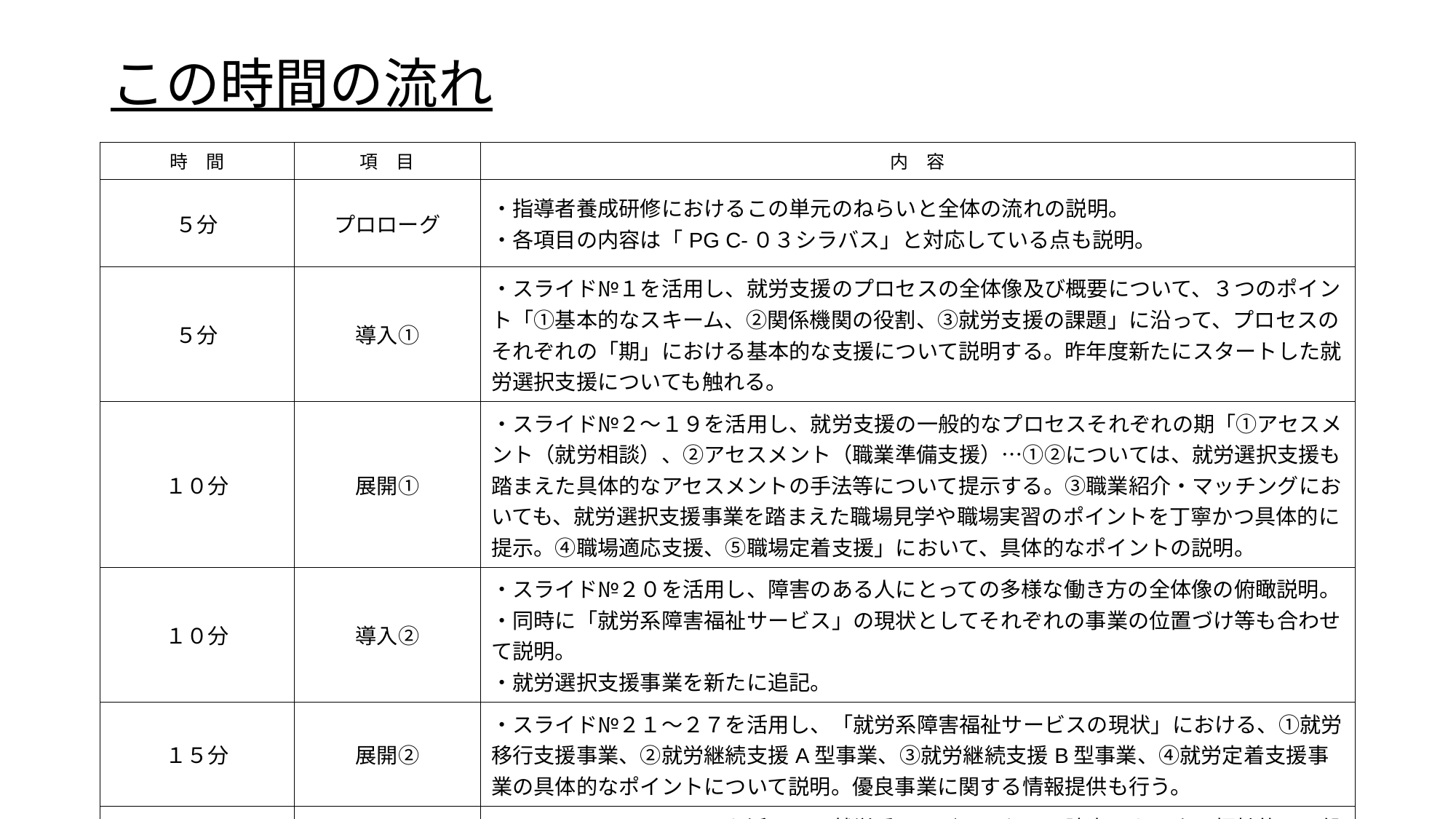

# この時間の流れ
| 時　間 | 項　目 | 内　容 |
| --- | --- | --- |
| ５分 | プロローグ | ・指導者養成研修におけるこの単元のねらいと全体の流れの説明。 ・各項目の内容は「PG C-０３シラバス」と対応している点も説明。 |
| ５分 | 導入① | ・スライド№１を活用し、就労支援のプロセスの全体像及び概要について、３つのポイント「①基本的なスキーム、②関係機関の役割、③就労支援の課題」に沿って、プロセスのそれぞれの「期」における基本的な支援について説明する。昨年度新たにスタートした就労選択支援についても触れる。 |
| １０分 | 展開① | ・スライド№２～１９を活用し、就労支援の一般的なプロセスそれぞれの期「①アセスメント（就労相談）、②アセスメント（職業準備支援）…①②については、就労選択支援も踏まえた具体的なアセスメントの手法等について提示する。③職業紹介・マッチングにおいても、就労選択支援事業を踏まえた職場見学や職場実習のポイントを丁寧かつ具体的に提示。④職場適応支援、⑤職場定着支援」において、具体的なポイントの説明。 |
| １０分 | 導入② | ・スライド№２０を活用し、障害のある人にとっての多様な働き方の全体像の俯瞰説明。 ・同時に「就労系障害福祉サービス」の現状としてそれぞれの事業の位置づけ等も合わせて説明。 ・就労選択支援事業を新たに追記。 |
| １５分 | 展開② | ・スライド№２１～２７を活用し、「就労系障害福祉サービスの現状」における、①就労移行支援事業、②就労継続支援A型事業、③就労継続支援B型事業、④就労定着支援事業の具体的なポイントについて説明。優良事業に関する情報提供も行う。 |
| １５分 | まとめ | ・スライド№２８～３５を活用し、就労系サービスにおける障害のある人の福祉的・一般就労の状況・障害福祉計画等の状況と合わせ、就労支援事業会計や継続支援事業のガイドラインについてポイント説明、また就労系障害福祉サービスの課題を共有し、期待される役割等について、就労選択支援事業との関連性も含めて説明。 |